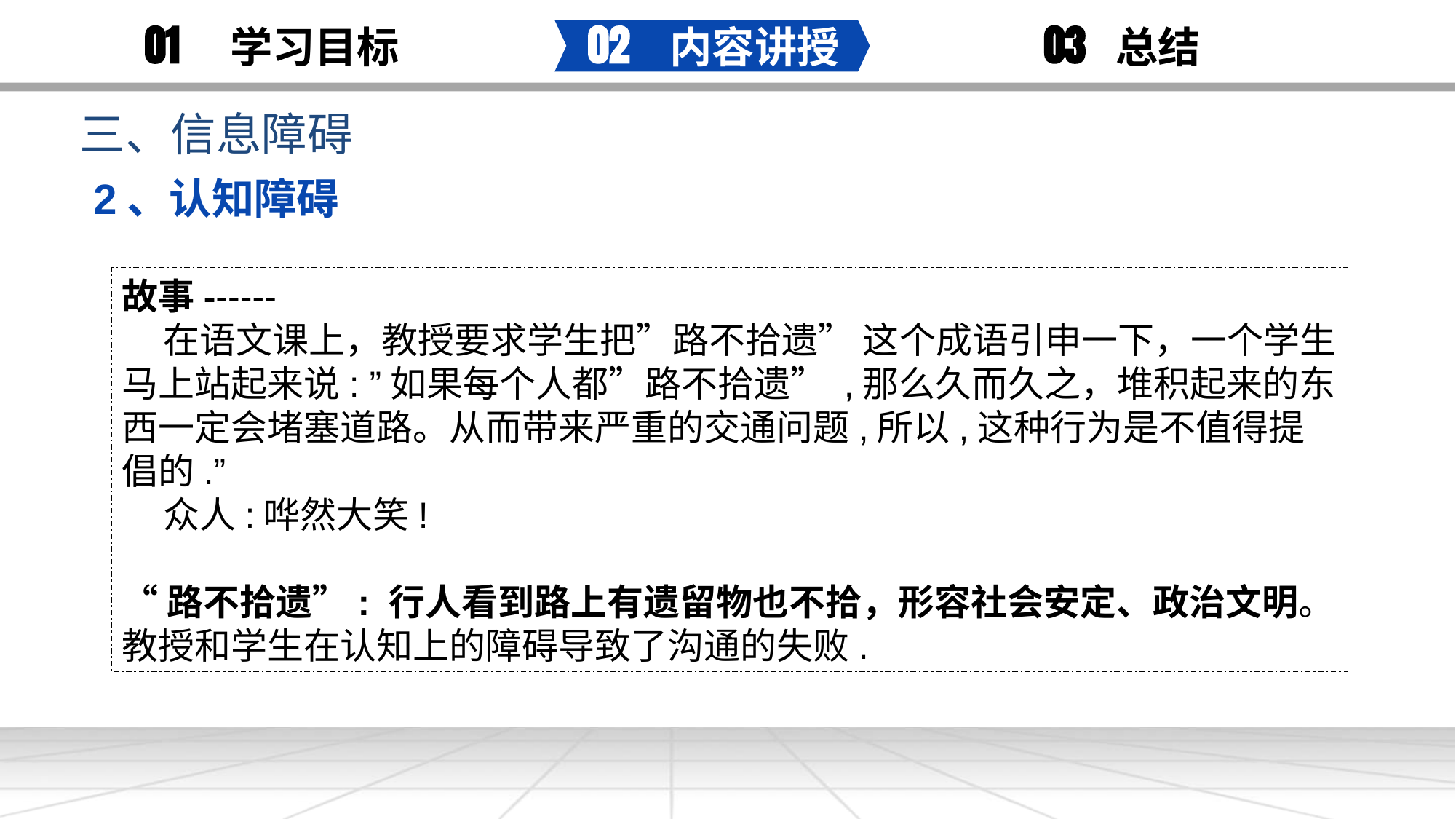

02   内容讲授
03  总结
01    学习目标

三、信息障碍
2、认知障碍

故事------
    在语文课上，教授要求学生把”路不拾遗” 这个成语引申一下，一个学生马上站起来说: ”如果每个人都”路不拾遗” ,那么久而久之，堆积起来的东西一定会堵塞道路。从而带来严重的交通问题,所以,这种行为是不值得提倡的.”
    众人:哗然大笑!

“路不拾遗”: 行人看到路上有遗留物也不拾，形容社会安定、政治文明。
教授和学生在认知上的障碍导致了沟通的失败.